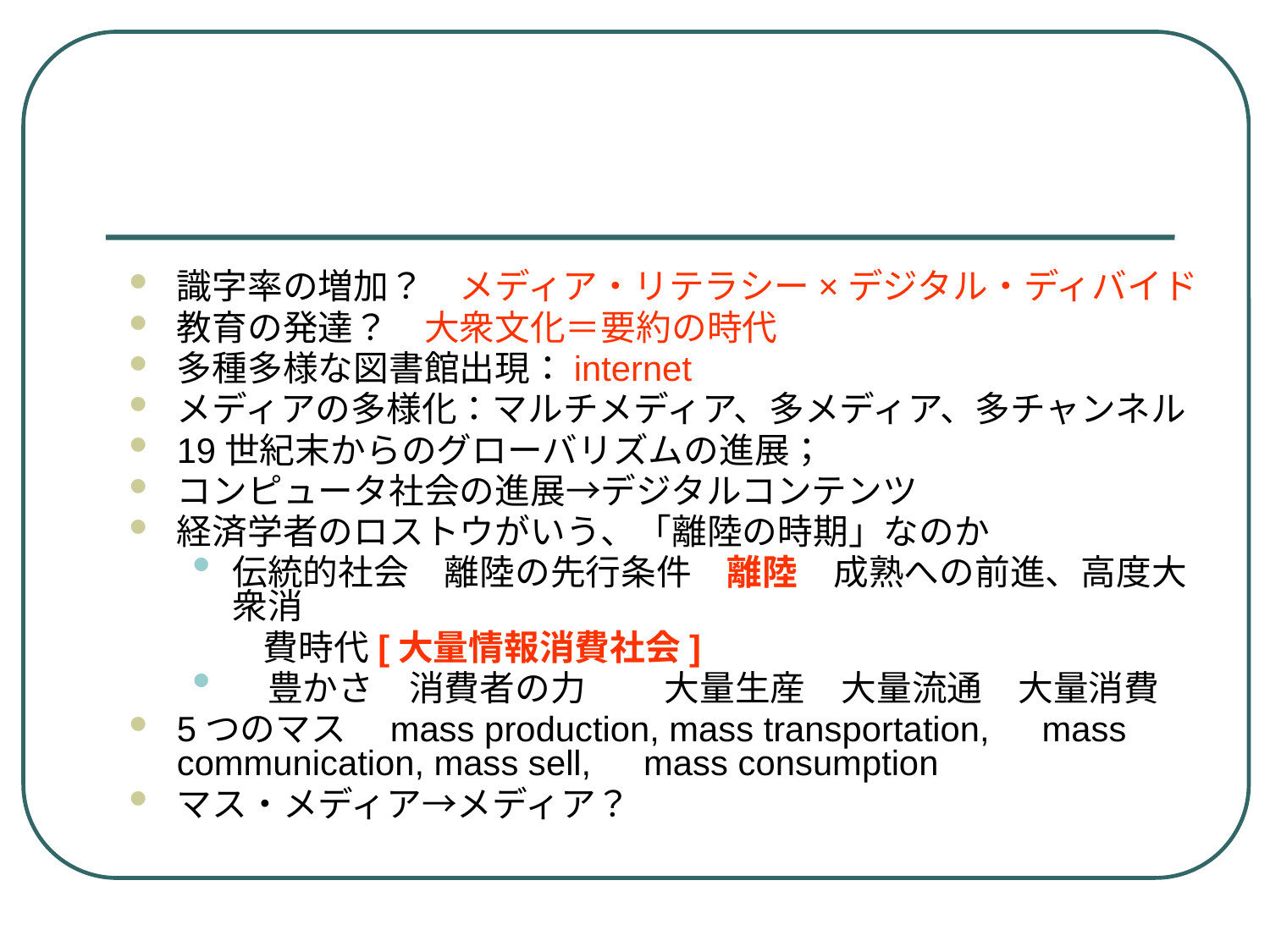

#
識字率の増加？　メディア・リテラシー×デジタル・ディバイド
教育の発達？　大衆文化＝要約の時代
多種多様な図書館出現：internet
メディアの多様化：マルチメディア、多メディア、多チャンネル
19世紀末からのグローバリズムの進展；
コンピュータ社会の進展→デジタルコンテンツ
経済学者のロストウがいう、「離陸の時期」なのか
伝統的社会　離陸の先行条件　離陸　成熟への前進、高度大衆消
　　費時代[大量情報消費社会]
　豊かさ　消費者の力　　 大量生産　大量流通　大量消費
5つのマス　mass production, mass transportation,　mass communication, mass sell,　mass consumption
マス・メディア→メディア？